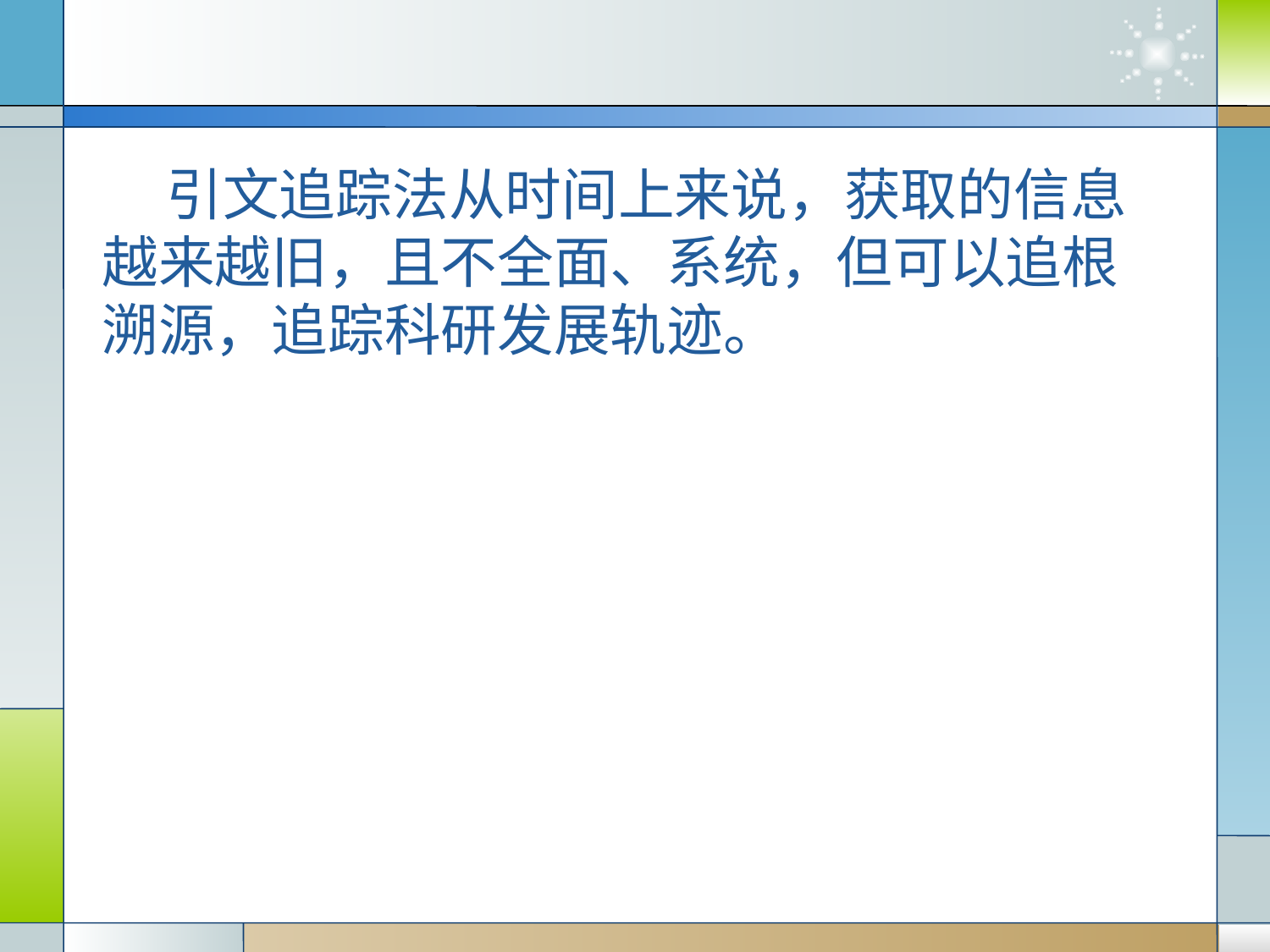

引文追踪法从时间上来说，获取的信息越来越旧，且不全面、系统，但可以追根溯源，追踪科研发展轨迹。